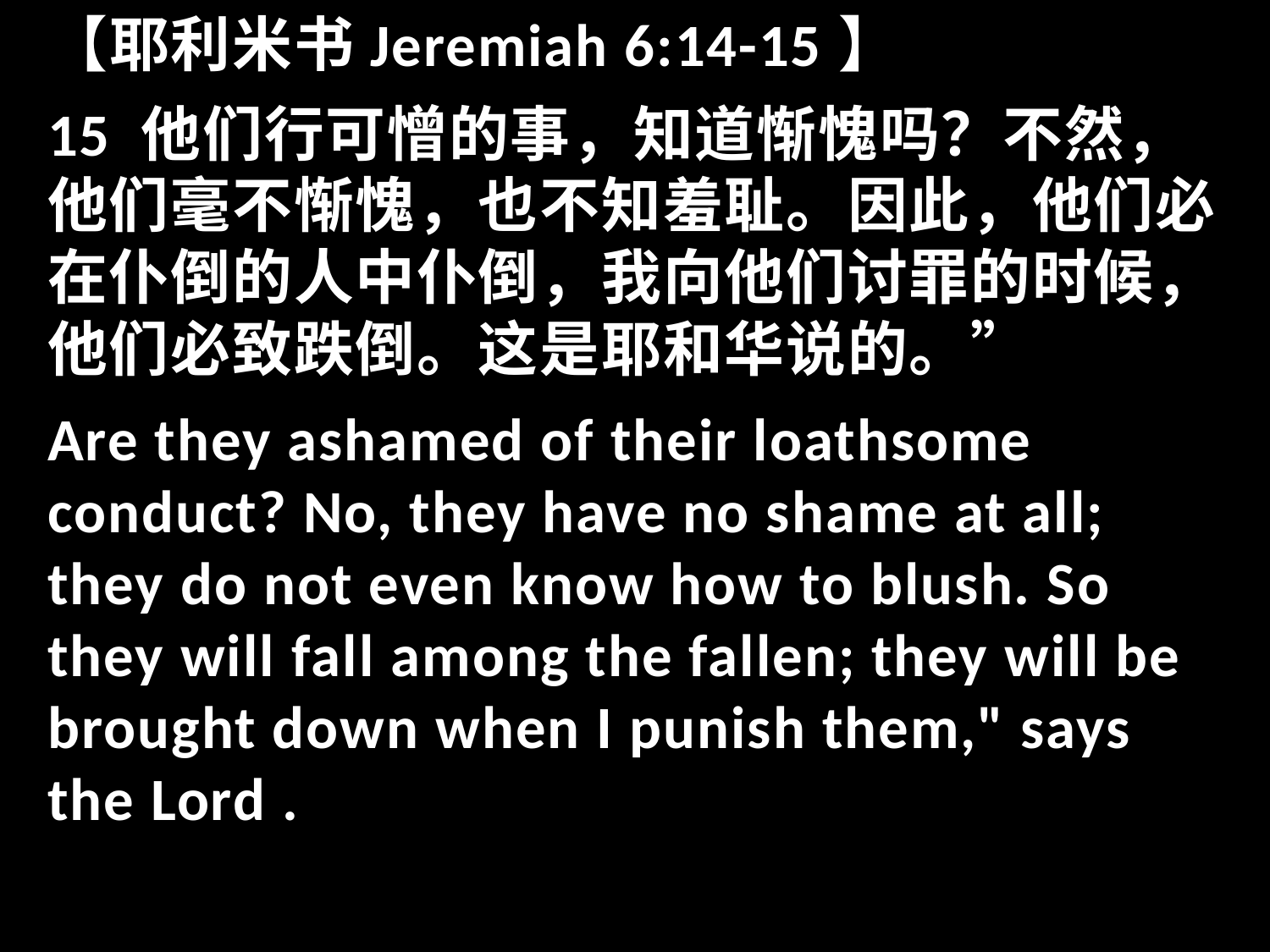

【耶利米书Jeremiah 6:14-15】
15 他们行可憎的事，知道惭愧吗？不然，他们毫不惭愧，也不知羞耻。因此，他们必在仆倒的人中仆倒，我向他们讨罪的时候，他们必致跌倒。这是耶和华说的。”
Are they ashamed of their loathsome conduct? No, they have no shame at all; they do not even know how to blush. So they will fall among the fallen; they will be brought down when I punish them," says the Lord .